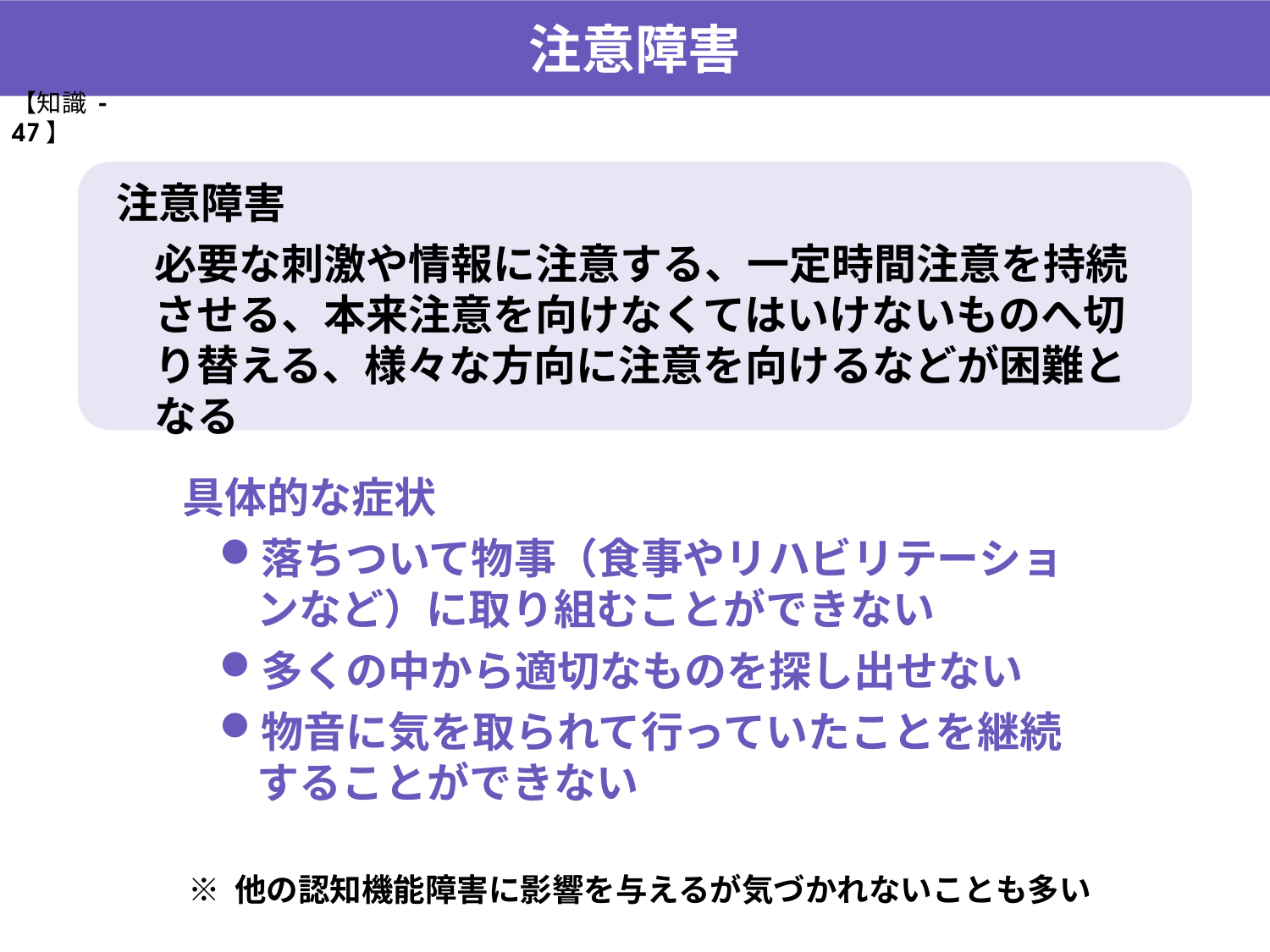

注意障害
【知識 -47】

注意障害
必要な刺激や情報に注意する、一定時間注意を持続させる、本来注意を向けなくてはいけないものへ切り替える、様々な方向に注意を向けるなどが困難となる
具体的な症状
落ちついて物事（食事やリハビリテーションなど）に取り組むことができない
多くの中から適切なものを探し出せない
物音に気を取られて行っていたことを継続することができない
※ 他の認知機能障害に影響を与えるが気づかれないことも多い